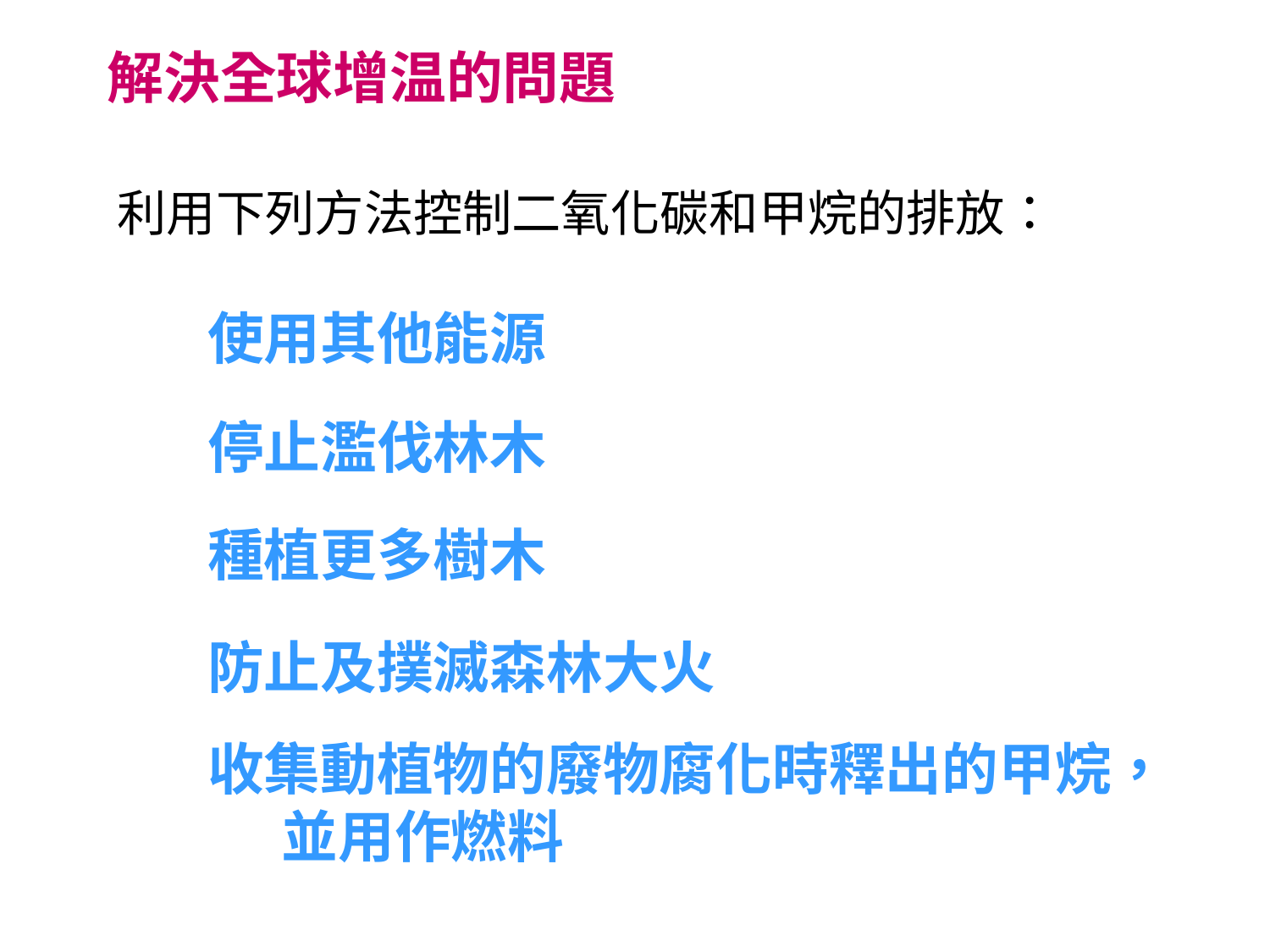

解決全球增温的問題
利用下列方法控制二氧化碳和甲烷的排放：
使用其他能源
停止濫伐林木
種植更多樹木
防止及撲滅森林大火
收集動植物的廢物腐化時釋出的甲烷，並用作燃料